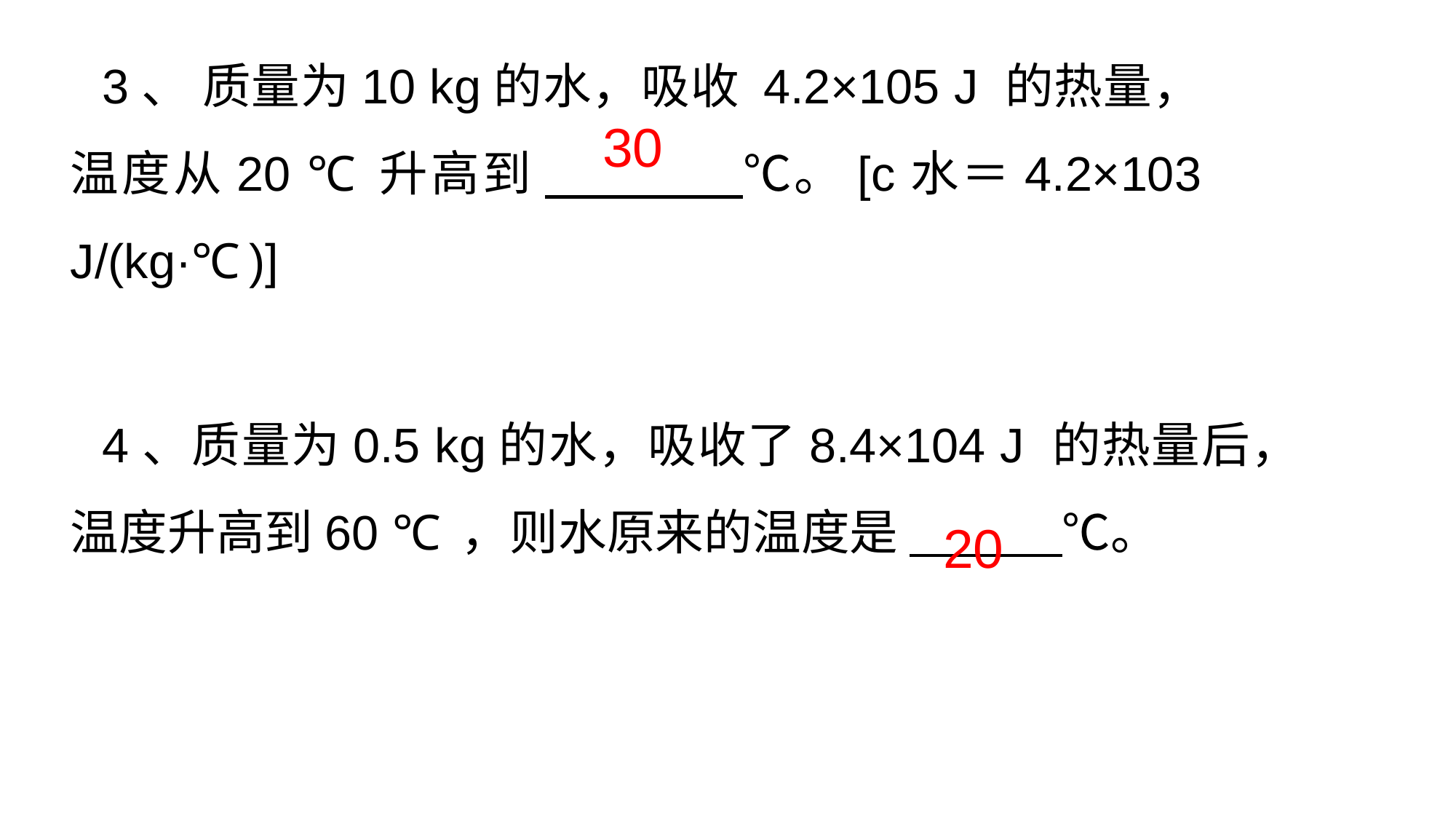

3、 质量为10 kg的水，吸收 4.2×105 J 的热量，温度从20 ℃升高到               ℃。[c水＝4.2×103 J/(kg·℃)]
30
4、质量为0.5 kg的水，吸收了8.4×104 J 的热量后，温度升高到60 ℃，则水原来的温度是               ℃。
 20